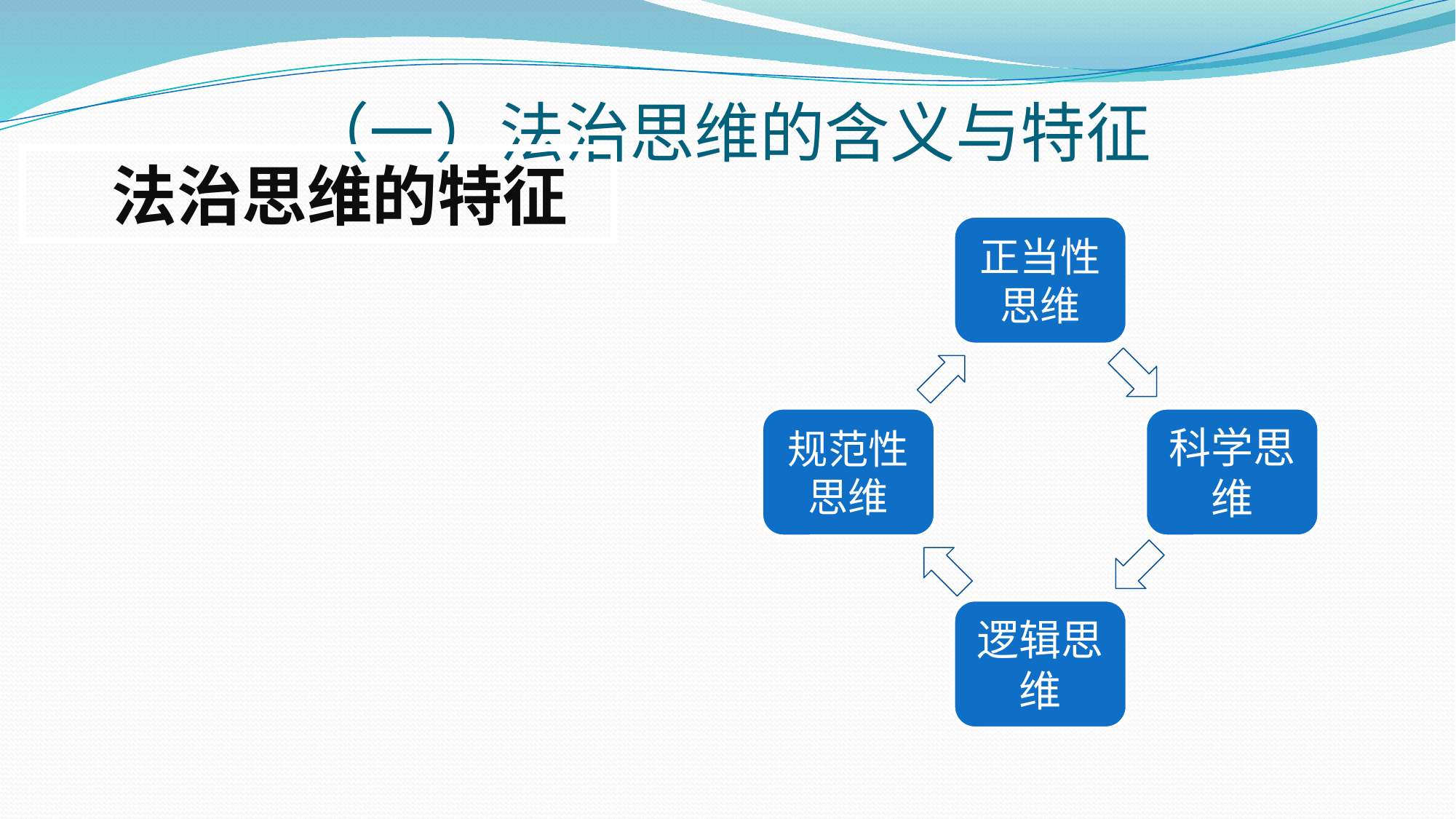

# （一）法治思维的含义与特征
    法治思维的特征
科学思维
逻辑思维
规范性
思维
正当性
思维